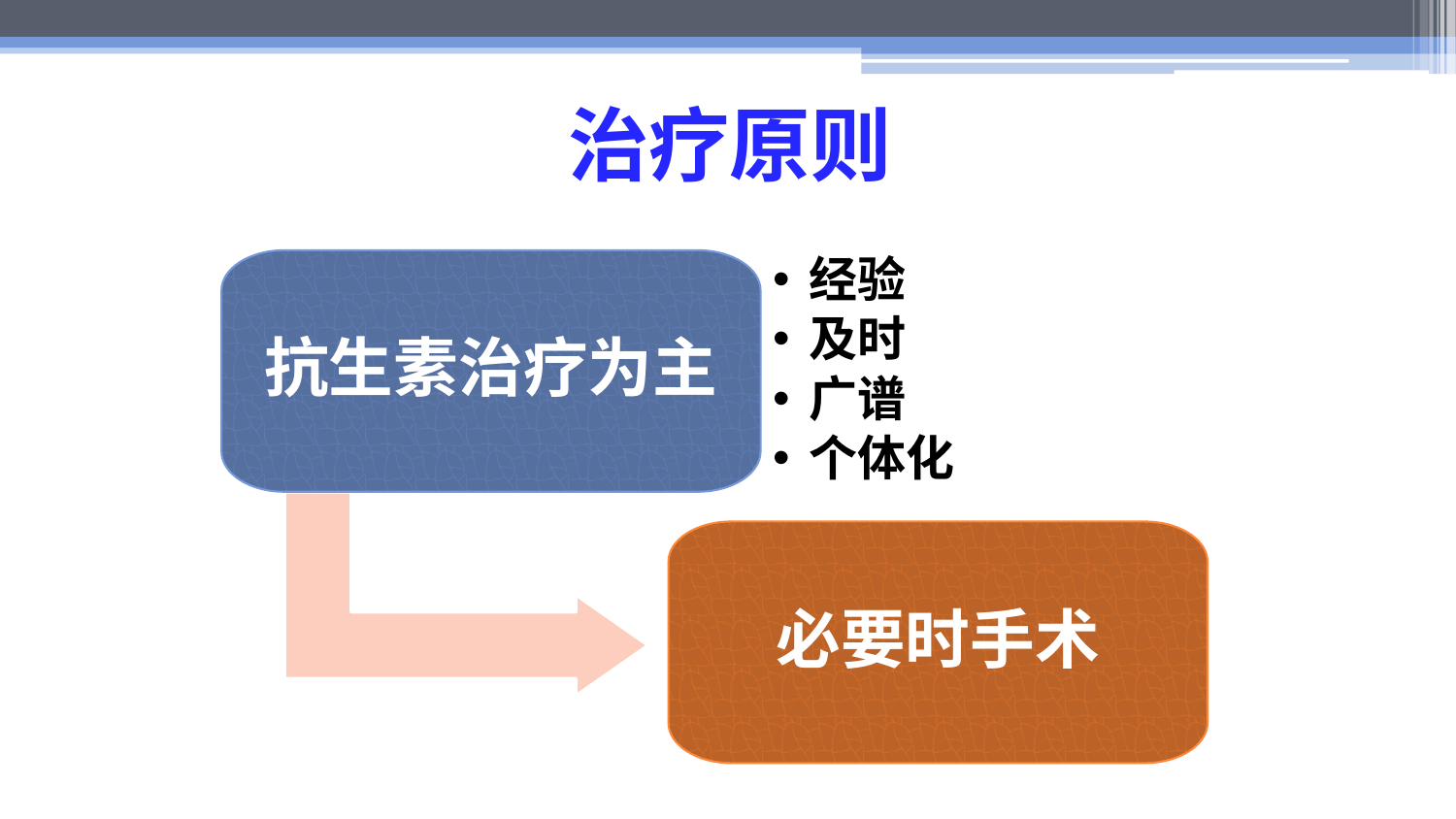

# 治疗原则
抗生素治疗为主
经验
及时
广谱
个体化

必要时手术